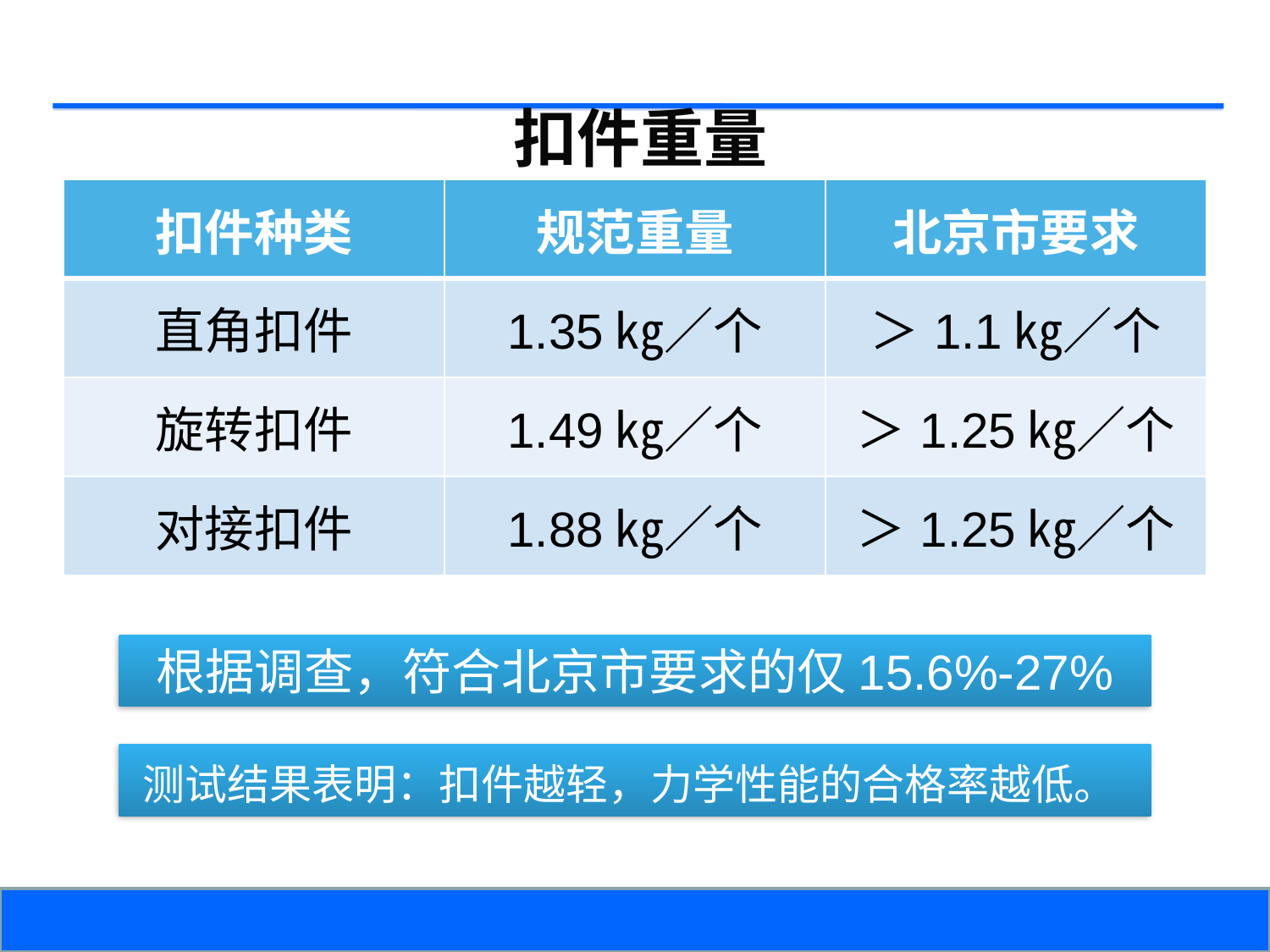

扣件重量
| 扣件种类 | 规范重量 | 北京市要求 |
| --- | --- | --- |
| 直角扣件 | 1.35㎏／个 | ＞1.1㎏／个 |
| 旋转扣件 | 1.49㎏／个 | ＞1.25㎏／个 |
| 对接扣件 | 1.88㎏／个 | ＞1.25㎏／个 |
根据调查，符合北京市要求的仅15.6%-27%
测试结果表明：扣件越轻，力学性能的合格率越低。